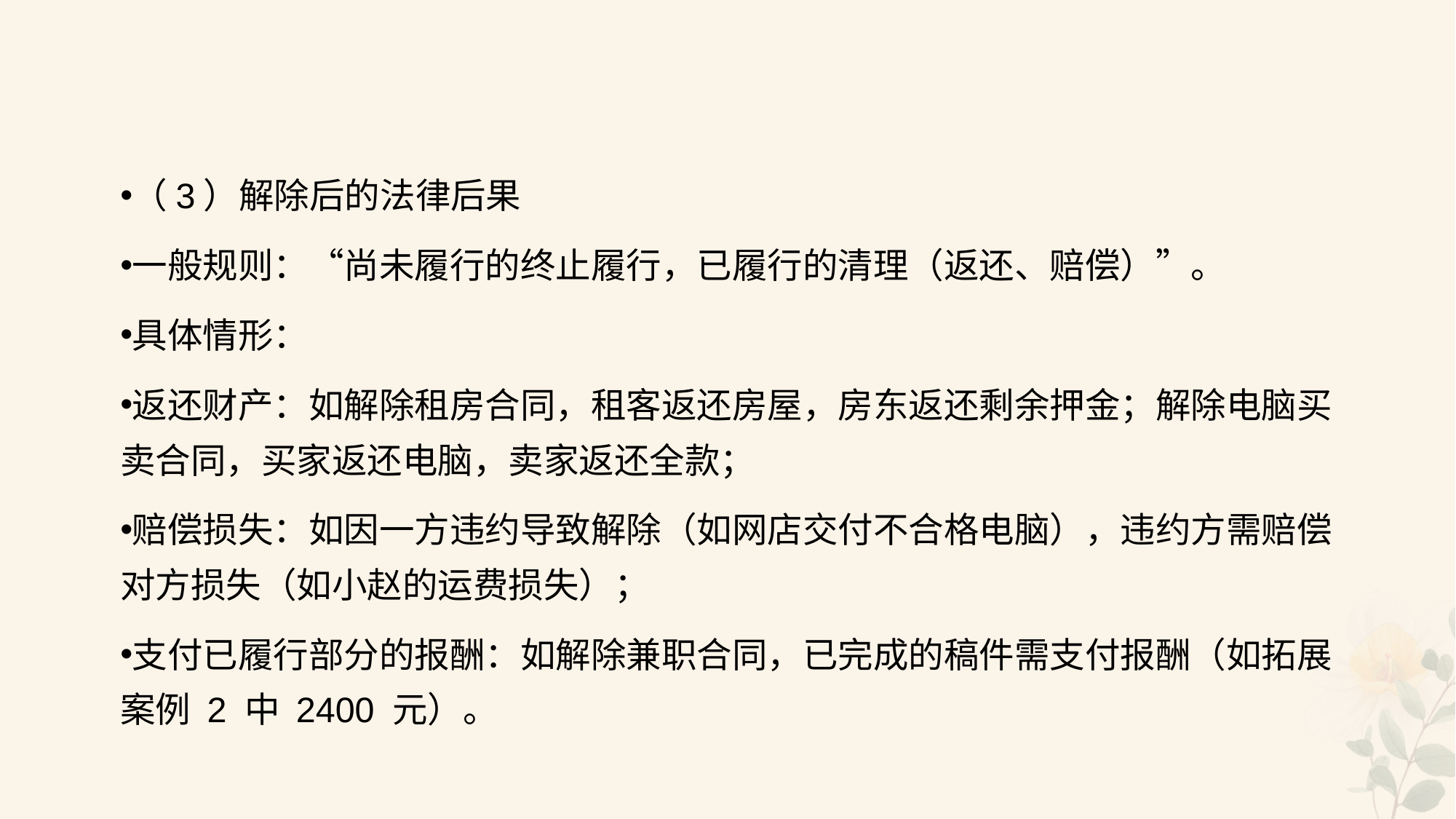

#
（3）解除后的法律后果
一般规则：“尚未履行的终止履行，已履行的清理（返还、赔偿）”。
具体情形：
返还财产：如解除租房合同，租客返还房屋，房东返还剩余押金；解除电脑买卖合同，买家返还电脑，卖家返还全款；
赔偿损失：如因一方违约导致解除（如网店交付不合格电脑），违约方需赔偿对方损失（如小赵的运费损失）；
支付已履行部分的报酬：如解除兼职合同，已完成的稿件需支付报酬（如拓展案例 2 中 2400 元）。